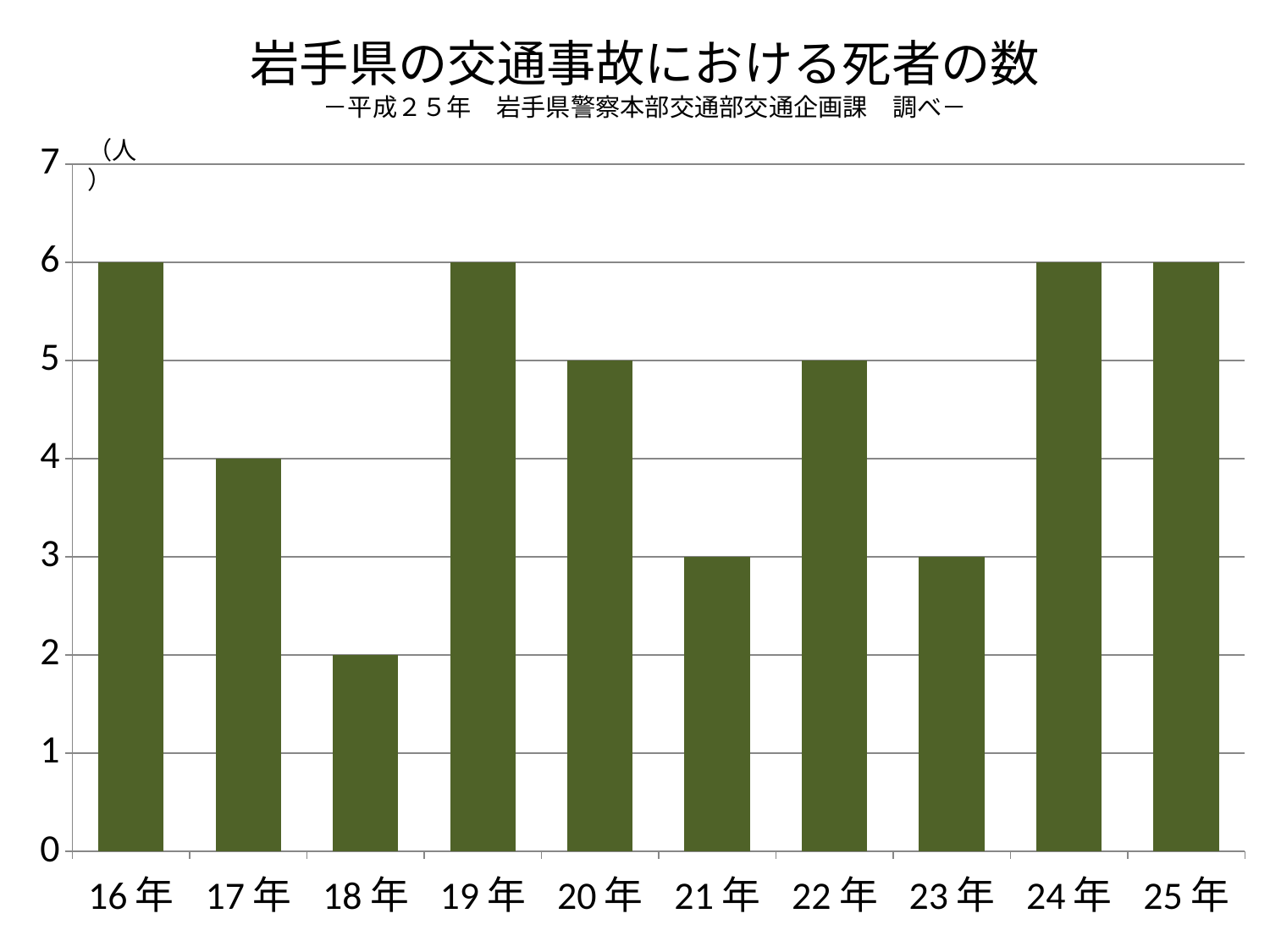

岩手県の交通事故における死者の数
－平成２５年　岩手県警察本部交通部交通企画課　調べ－
（人）

### Chart

| Category |  |
|---|---|
| 16年 | 6.0 |
| 17年 | 4.0 |
| 18年 | 2.0 |
| 19年 | 6.0 |
| 20年 | 5.0 |
| 21年 | 3.0 |
| 22年 | 5.0 |
| 23年 | 3.0 |
| 24年 | 6.0 |
| 25年 | 6.0 |